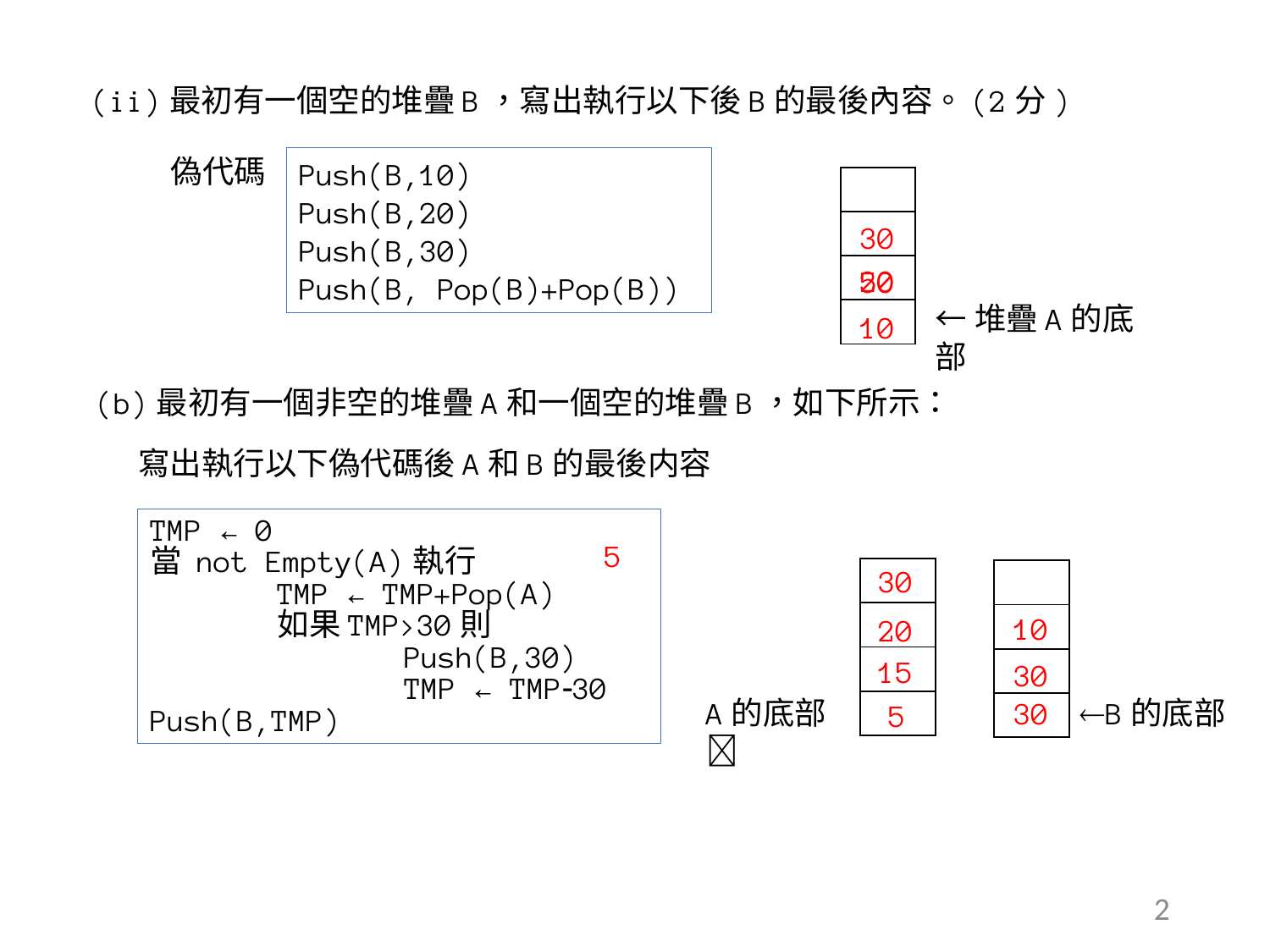

(ii)最初有一個空的堆疊B，寫出執行以下後B的最後內容。(2分)
偽代碼
Push(B,10)
Push(B,20)
Push(B,30)
Push(B, Pop(B)+Pop(B))
|  |
| --- |
|  |
|  |
|  |
30
20
50
←堆疊A的底部
10
(b)最初有一個非空的堆疊A和一個空的堆疊B，如下所示：
寫出執行以下偽代碼後A和B的最後内容
TMP ← 0
當 not Empty(A)執行
	TMP ← TMP+Pop(A)
	如果TMP>30則
		Push(B,30)
		TMP ← TMP−30
Push(B,TMP)
5
30
|  |
| --- |
|  |
|  |
|  |
|  |
| --- |
|  |
|  |
|  |
10
20
15
30
A的底部→
←B的底部
30
5
2